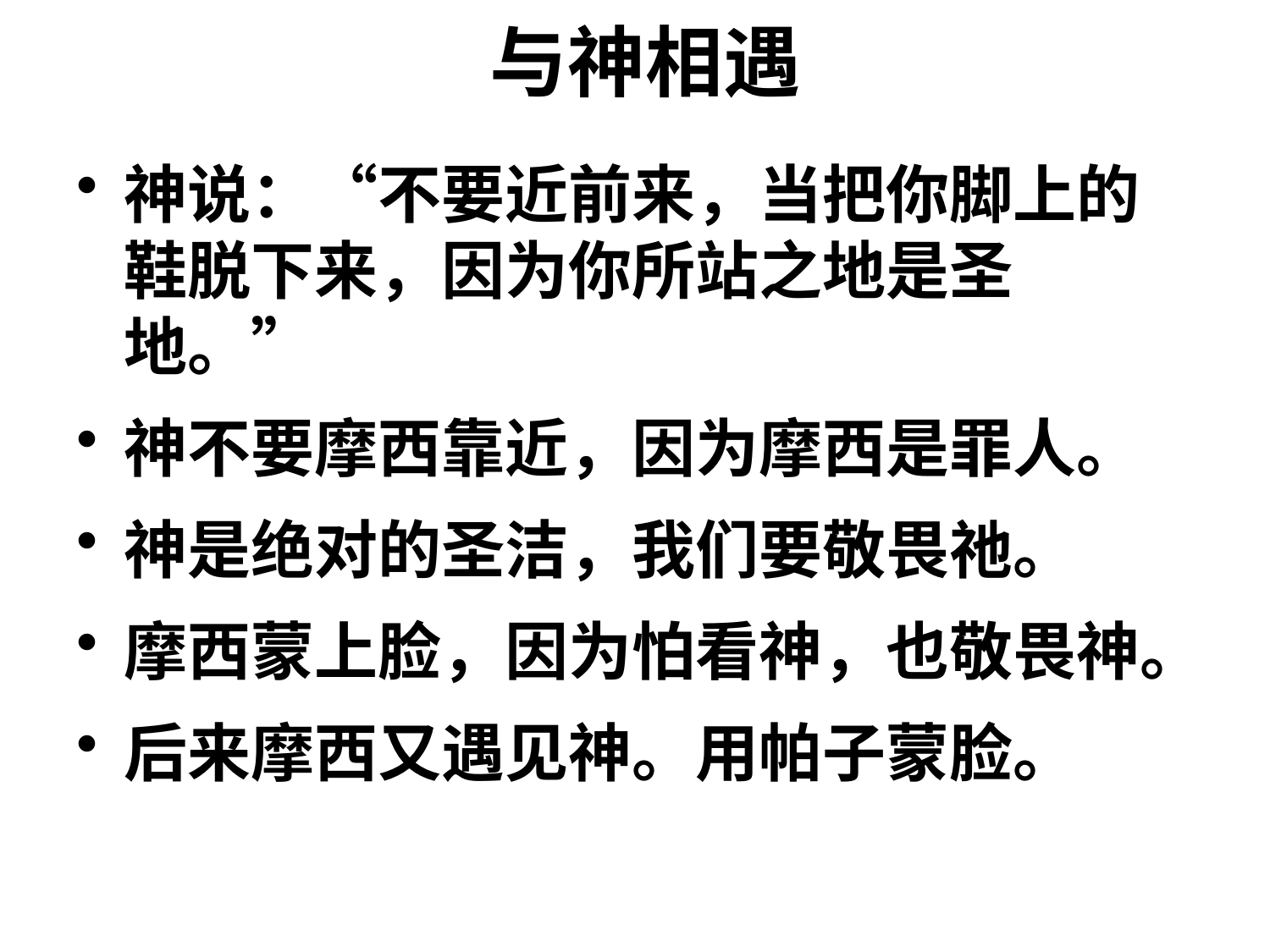

# 与神相遇
神说：“不要近前来，当把你脚上的鞋脱下来，因为你所站之地是圣地。”
神不要摩西靠近，因为摩西是罪人。
神是绝对的圣洁，我们要敬畏祂。
摩西蒙上脸，因为怕看神，也敬畏神。
后来摩西又遇见神。用帕子蒙脸。